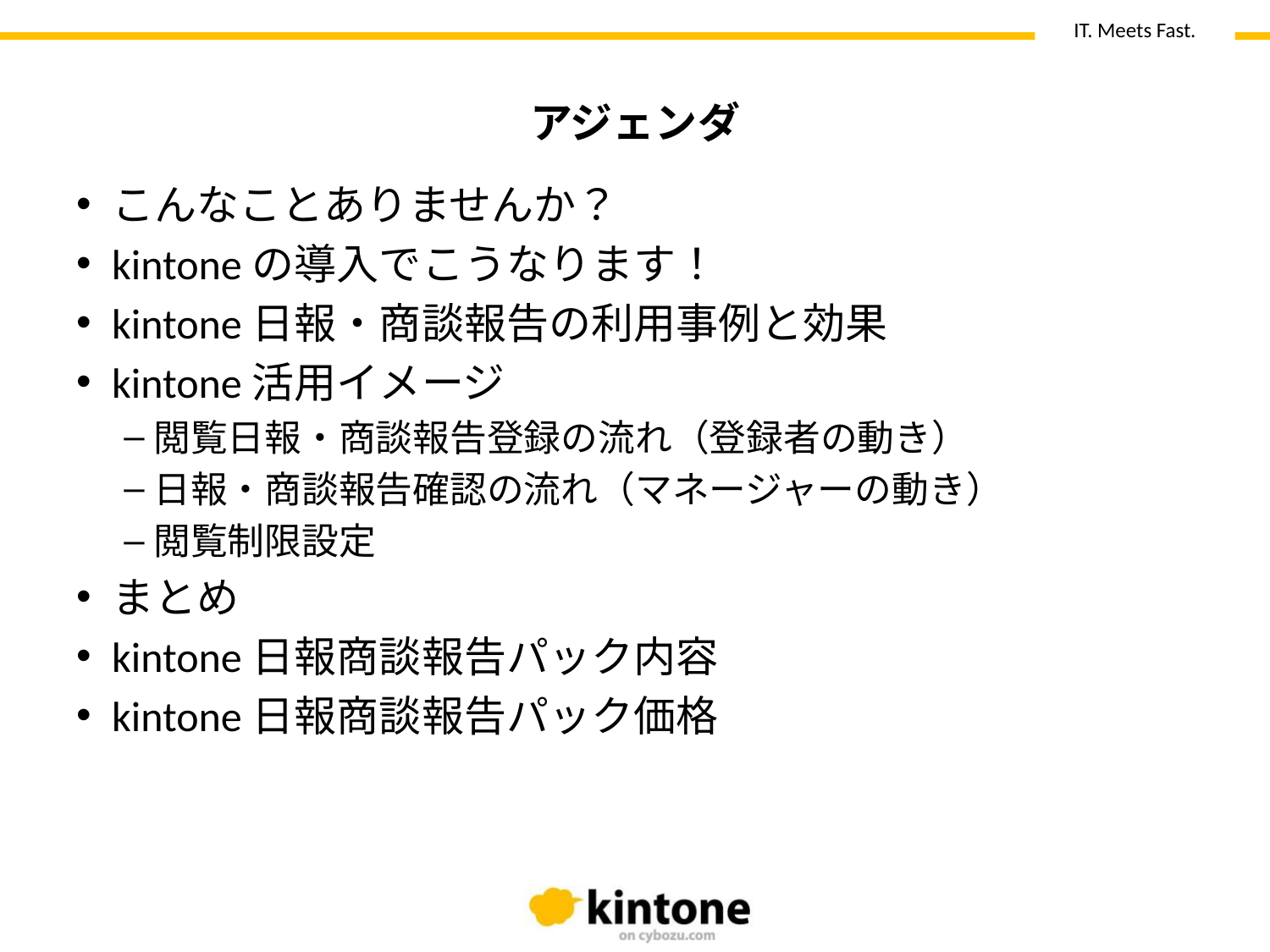

# アジェンダ
こんなことありませんか？
kintoneの導入でこうなります！
kintone日報・商談報告の利用事例と効果
kintone活用イメージ
閲覧日報・商談報告登録の流れ（登録者の動き）
日報・商談報告確認の流れ（マネージャーの動き）
閲覧制限設定
まとめ
kintone日報商談報告パック内容
kintone日報商談報告パック価格